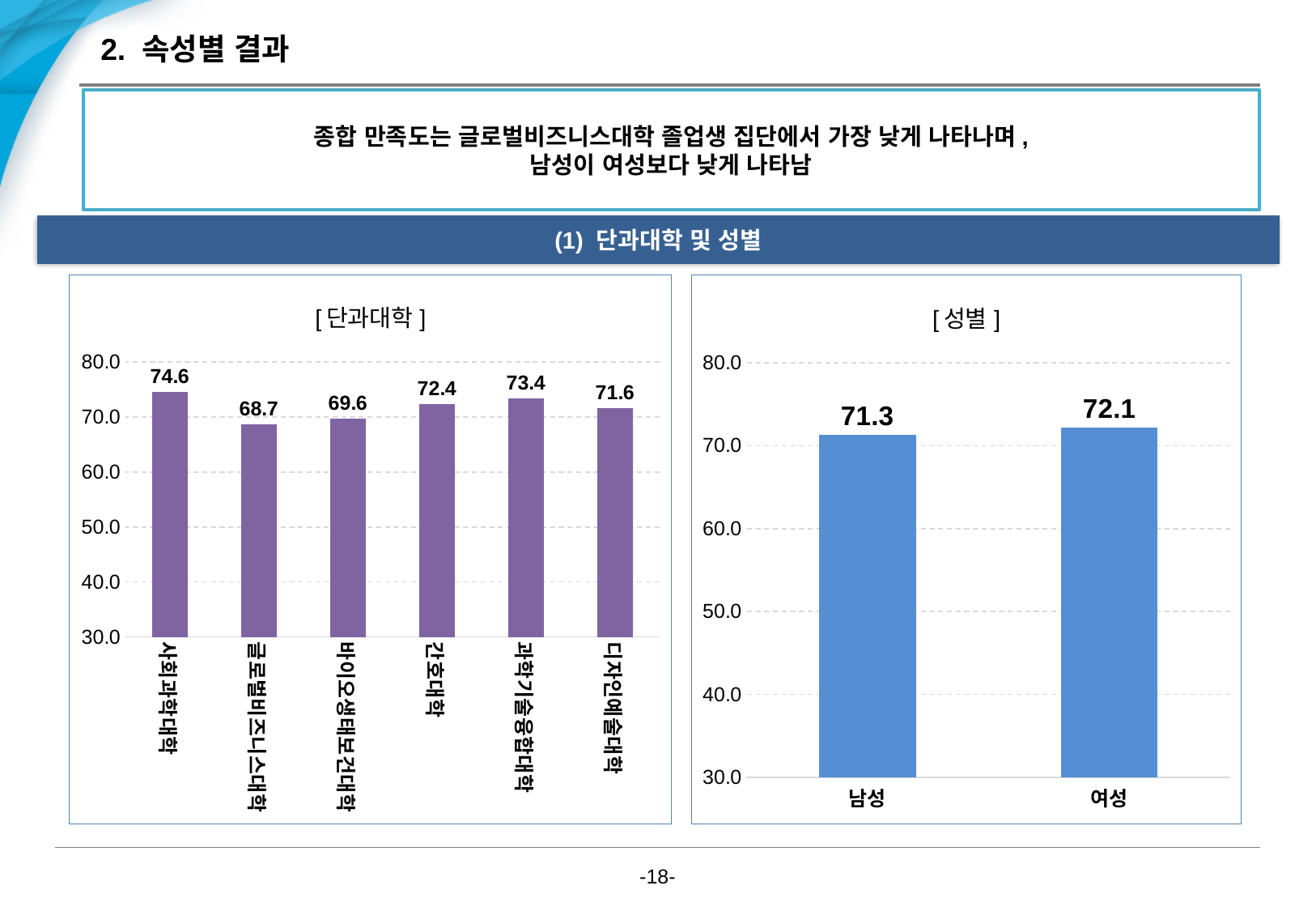

# 2. 속성별 결과

종합 만족도는 글로벌비즈니스대학 졸업생 집단에서 가장 낮게 나타나며,
남성이 여성보다 낮게 나타남
(1) 단과대학 및 성별

### Chart: [단과대학]

| Category | 종합만족도 |
|---|---|
| 사회과학대학 | 74.62162162162163 |
| 글로벌비즈니스대학 | 68.72727272727273 |
| 바이오생태보건대학 | 69.6470588235294 |
| 간호대학 | 72.41176470588235 |
| 과학기술융합대학 | 73.38888888888889 |
| 디자인예술대학 | 71.6 |

### Chart: [성별]

| Category | 종합만족도 |
|---|---|
| 남성 | 71.27118644067797 |
| 여성 | 72.14117647058823 |
-18-